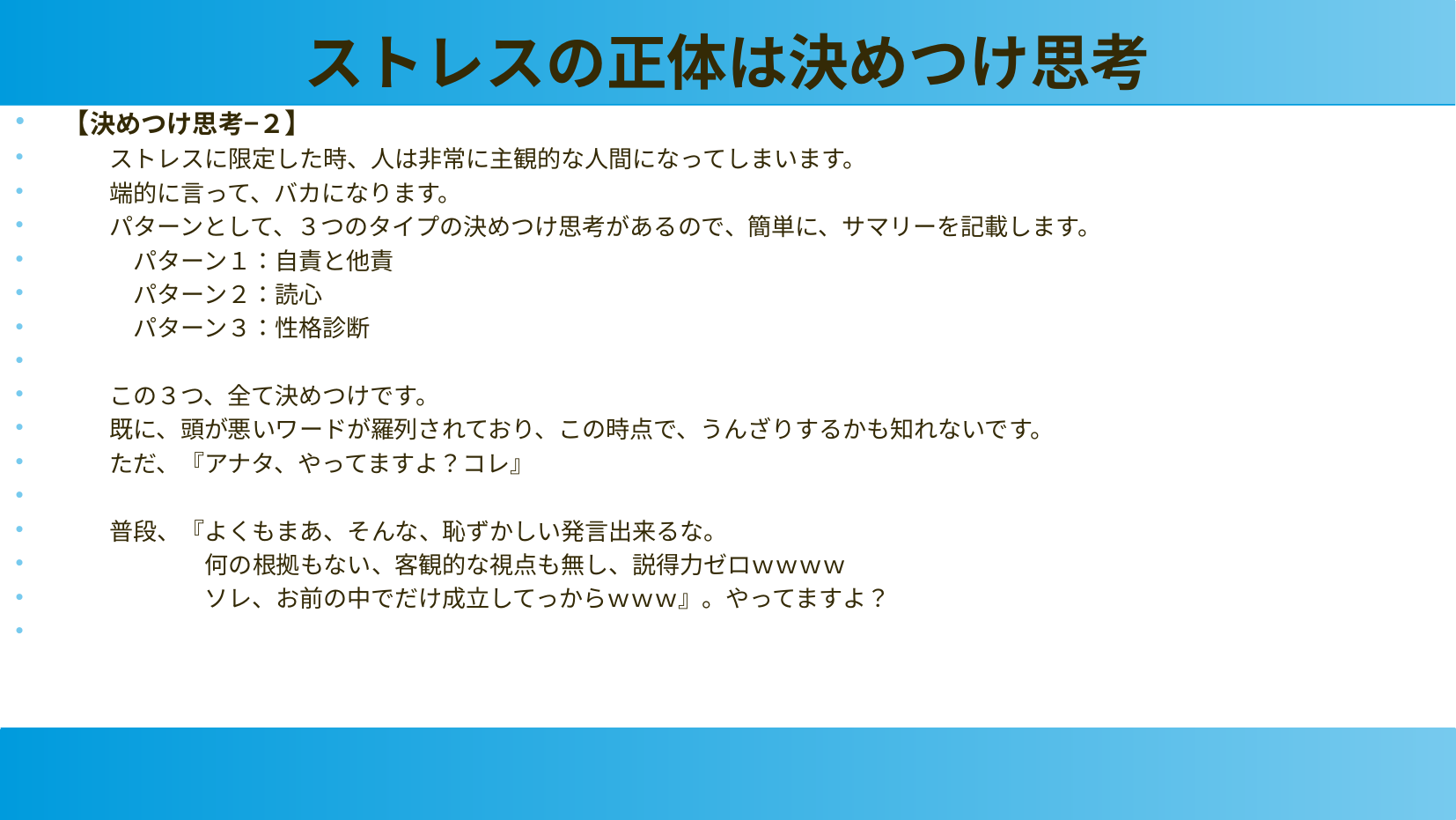

ストレスの正体は決めつけ思考
【決めつけ思考−２】
　　ストレスに限定した時、人は非常に主観的な人間になってしまいます。
　　端的に言って、バカになります。
　　パターンとして、３つのタイプの決めつけ思考があるので、簡単に、サマリーを記載します。
　　　パターン１：自責と他責
　　　パターン２：読心
　　　パターン３：性格診断

　　この３つ、全て決めつけです。
　　既に、頭が悪いワードが羅列されており、この時点で、うんざりするかも知れないです。
　　ただ、『アナタ、やってますよ？コレ』

　　普段、『よくもまあ、そんな、恥ずかしい発言出来るな。
　　　　　　何の根拠もない、客観的な視点も無し、説得力ゼロｗｗｗｗ
　　　　　　ソレ、お前の中でだけ成立してっからｗｗｗ』。やってますよ？